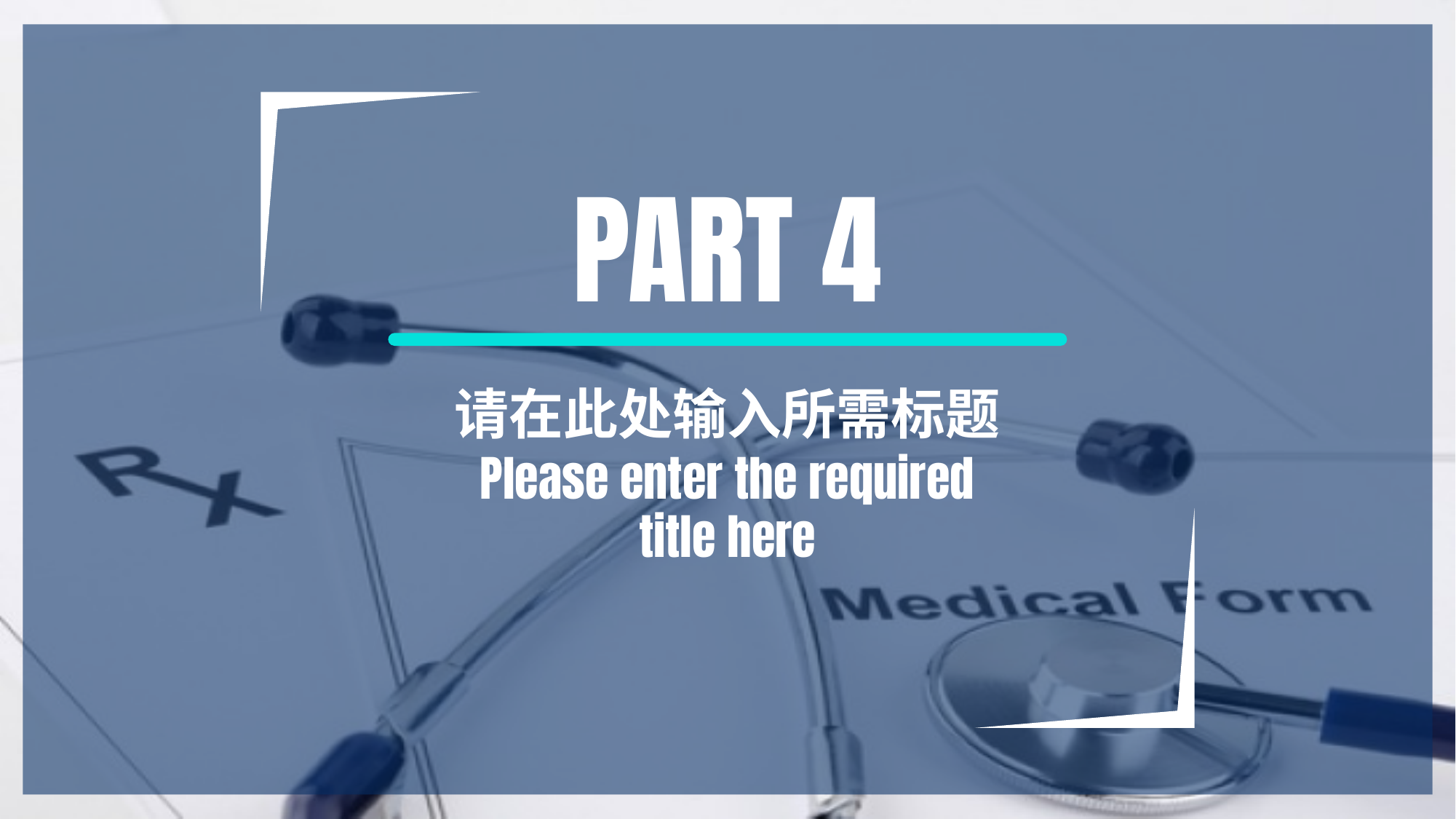

PART 4

请在此处输入所需标题
Please enter the required title here